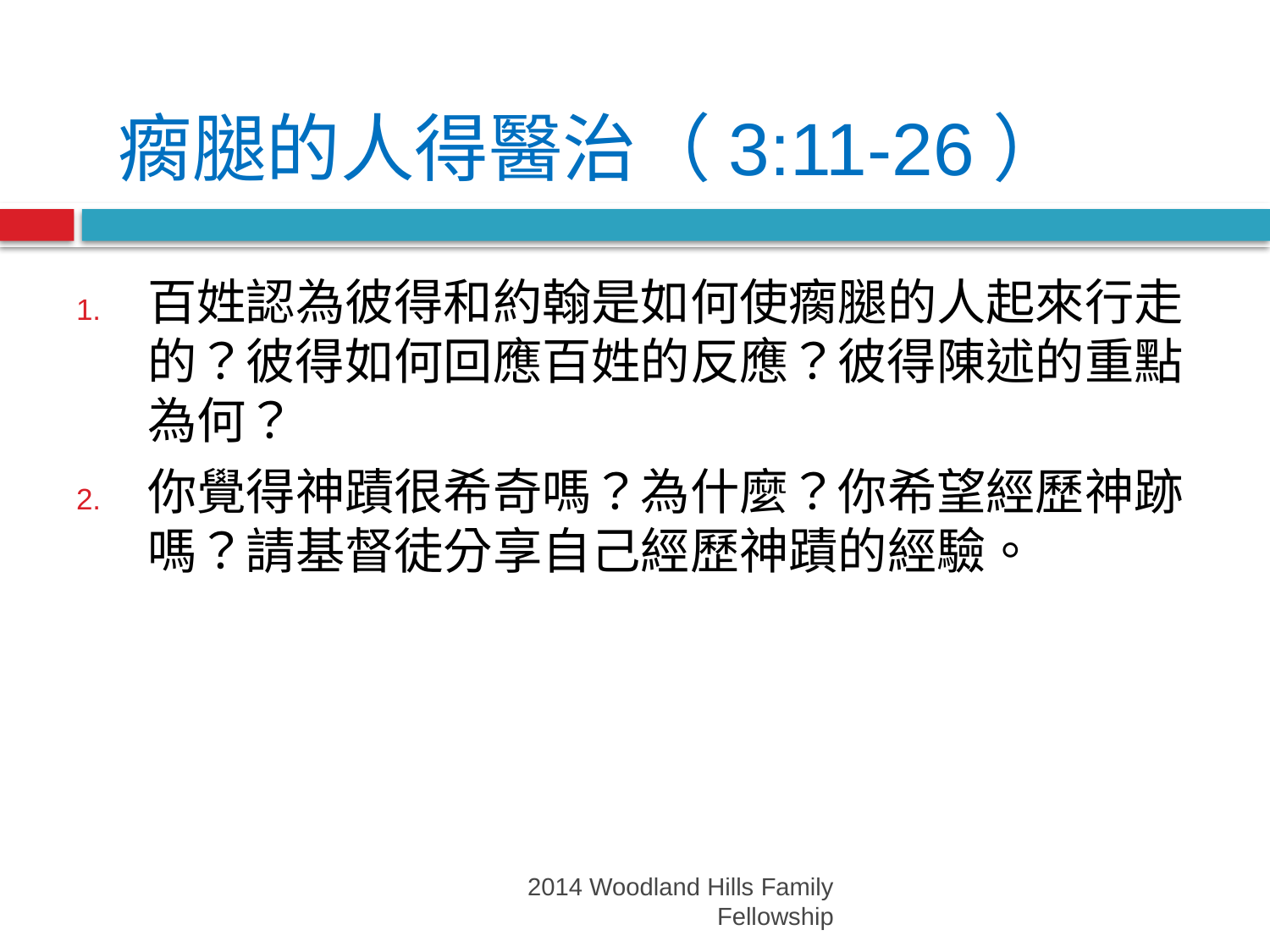

瘸腿的人得醫治（3:11-26）
百姓認為彼得和約翰是如何使瘸腿的人起來行走的？彼得如何回應百姓的反應？彼得陳述的重點為何？
你覺得神蹟很希奇嗎？為什麼？你希望經歷神跡嗎？請基督徒分享自己經歷神蹟的經驗。
2014 Woodland Hills Family Fellowship